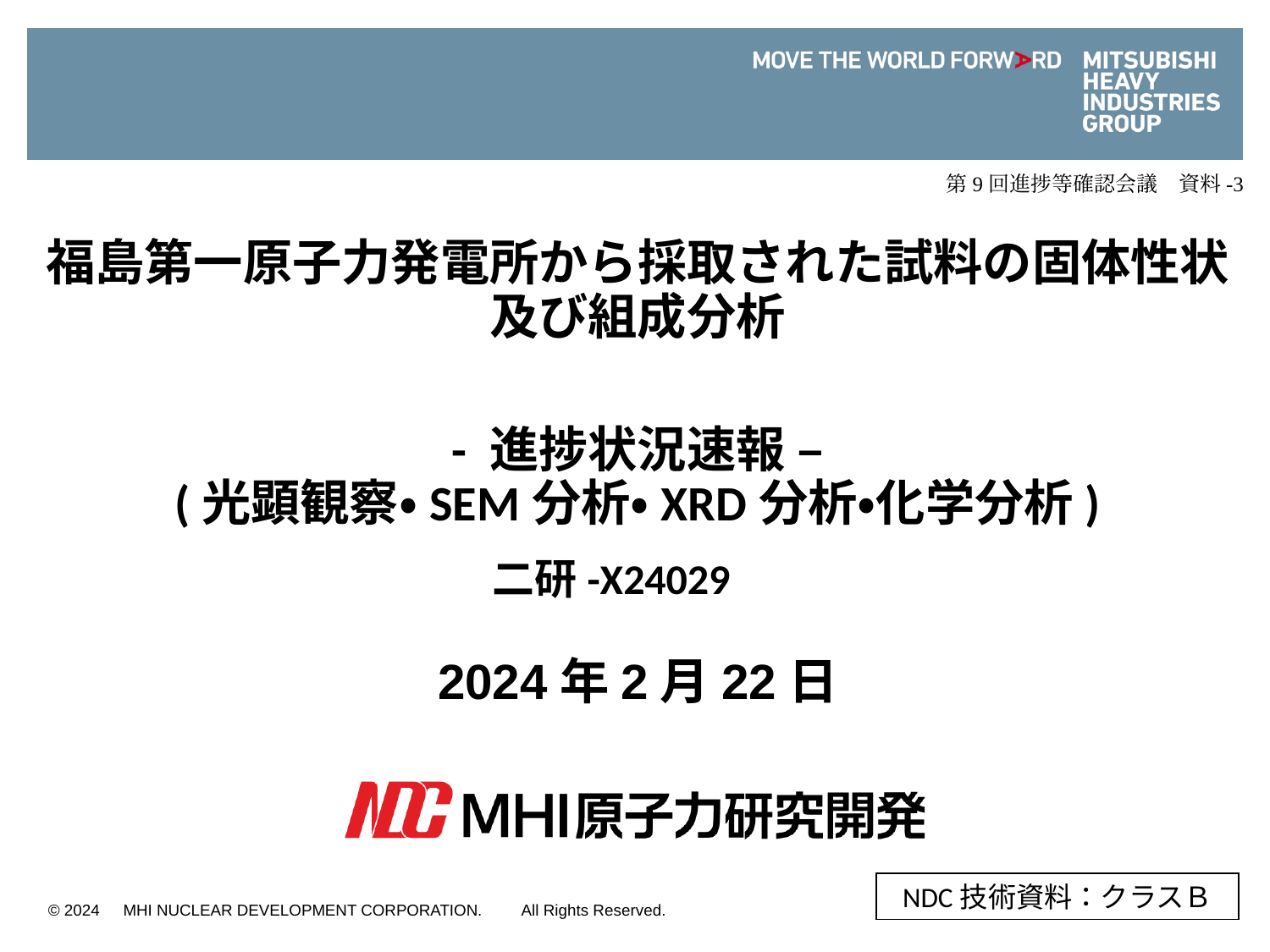

第9回進捗等確認会議　資料-3

# 福島第一原子力発電所から採取された試料の固体性状及び組成分析 - 進捗状況速報 – (光顕観察・SEM分析・XRD分析・化学分析) 二研-X24029　 2024年2月22日
NDC技術資料：クラスＢ